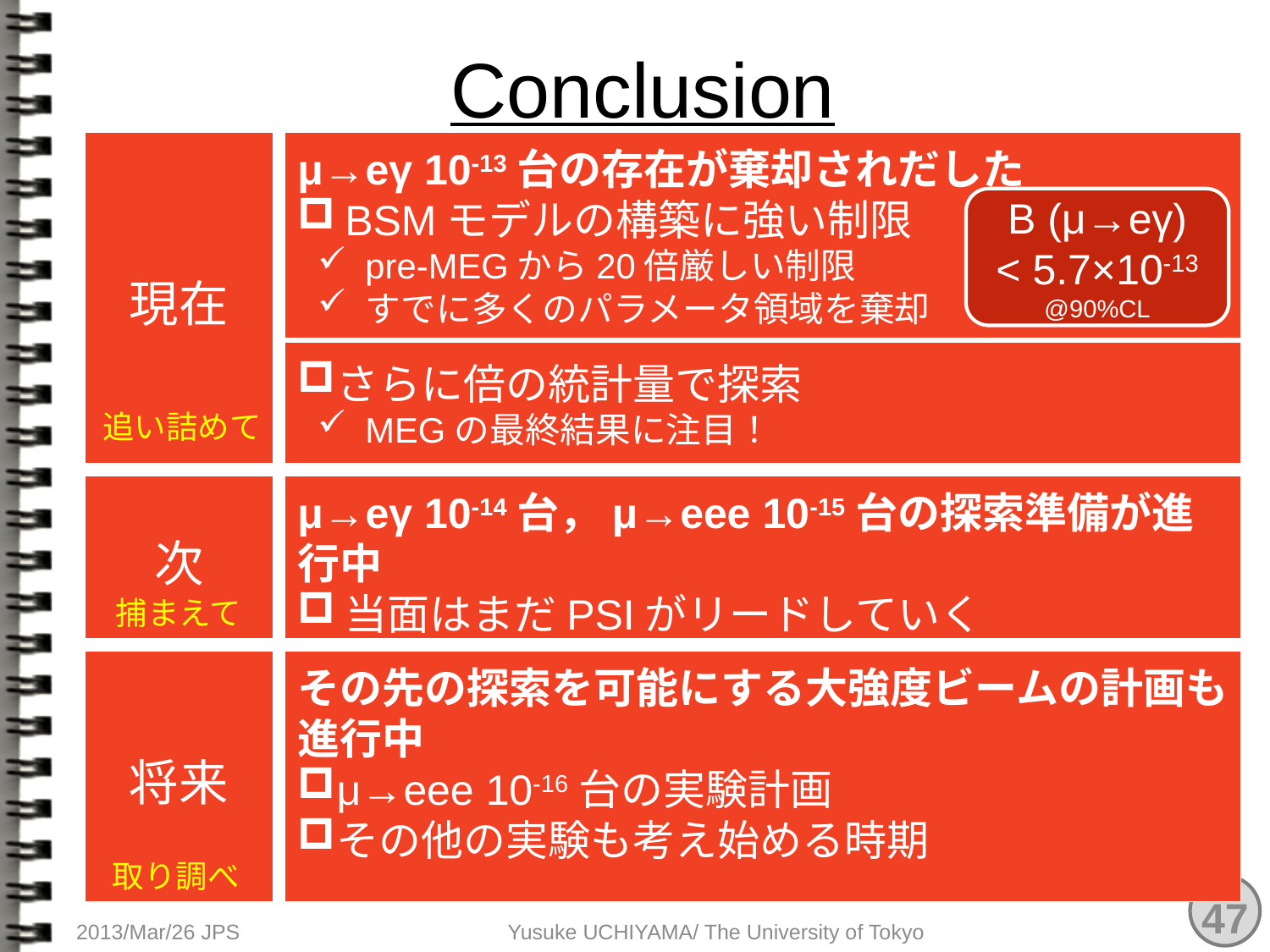

# Conclusion
現在
μ→eγ 10-13台の存在が棄却されだした
BSMモデルの構築に強い制限
pre-MEGから20倍厳しい制限
すでに多くのパラメータ領域を棄却
B (μ→eγ)
< 5.7×10-13 @90%CL
さらに倍の統計量で探索
MEGの最終結果に注目！
追い詰めて
捕まえて
取り調べ
μ→eγ 10-14台，μ→eee 10-15台の探索準備が進行中
当面はまだPSIがリードしていく
次
将来
その先の探索を可能にする大強度ビームの計画も進行中
μ→eee 10-16台の実験計画
その他の実験も考え始める時期
47
2013/Mar/26 JPS
Yusuke UCHIYAMA/ The University of Tokyo